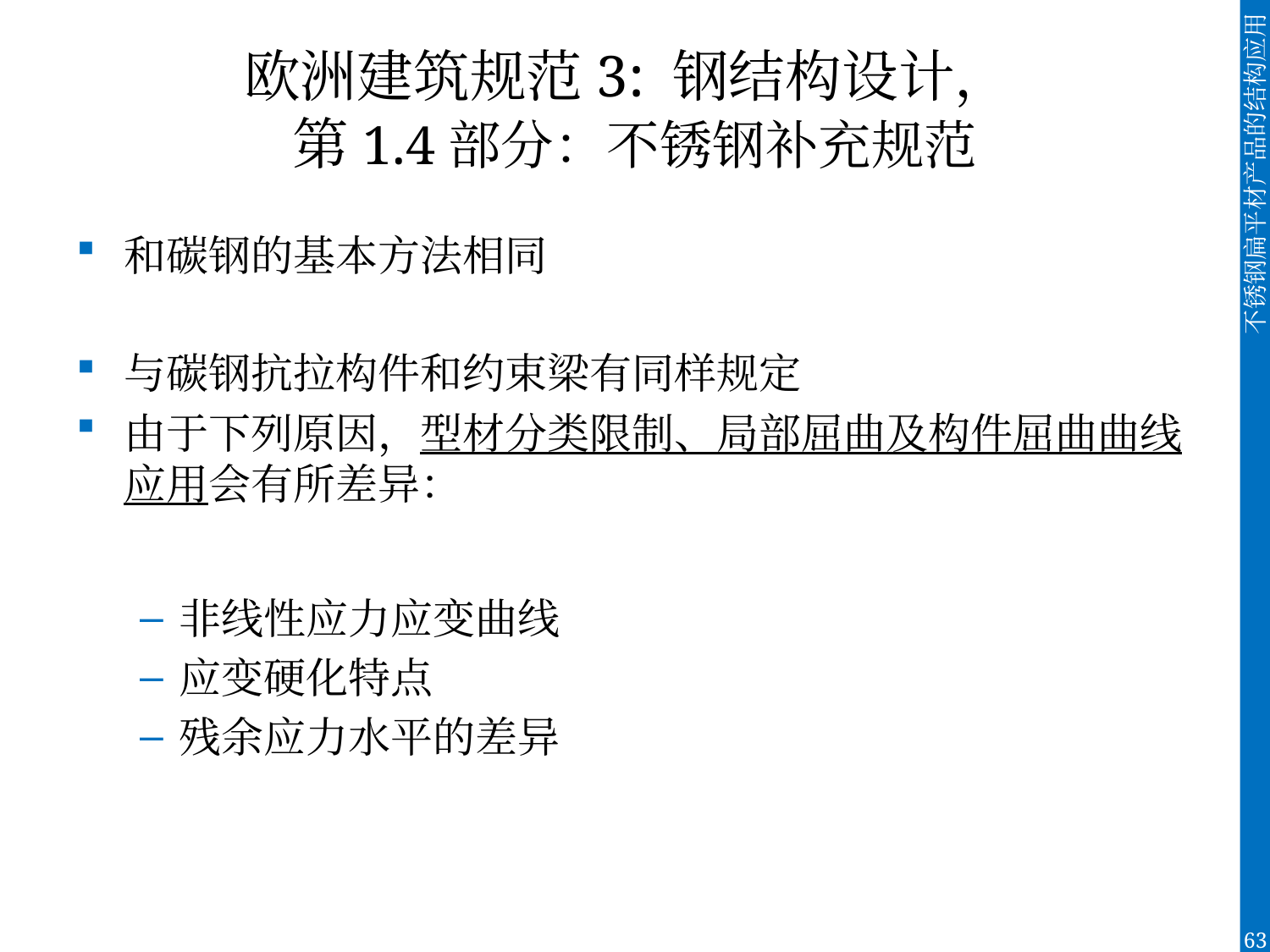

# 欧洲建筑规范3: 钢结构设计， 第1.4部分：不锈钢补充规范
和碳钢的基本方法相同

与碳钢抗拉构件和约束梁有同样规定
由于下列原因，型材分类限制、局部屈曲及构件屈曲曲线应用会有所差异：

非线性应力应变曲线
应变硬化特点
残余应力水平的差异
63